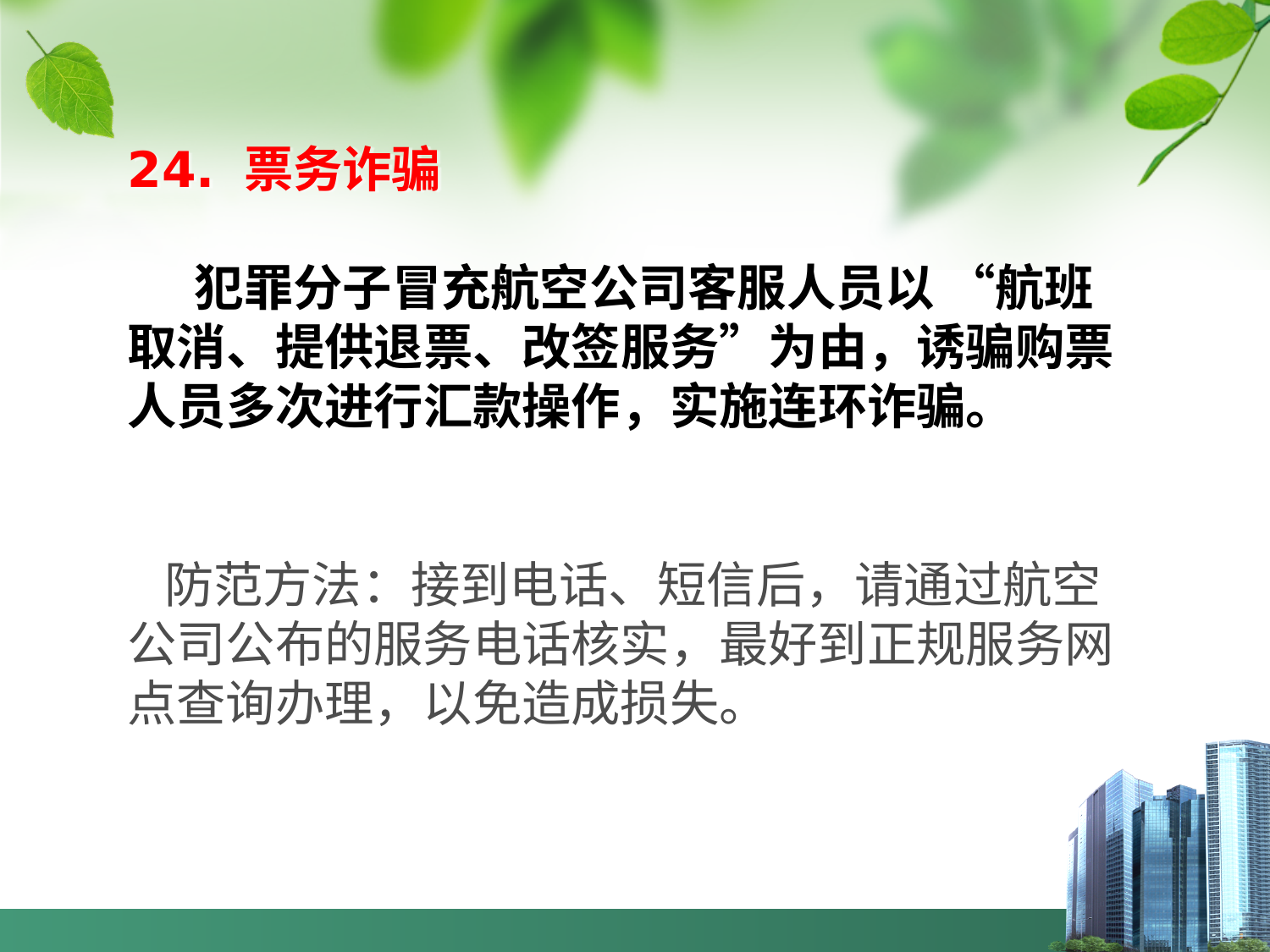

# 24. 票务诈骗 犯罪分子冒充航空公司客服人员以 “航班取消、提供退票、改签服务”为由，诱骗购票人员多次进行汇款操作，实施连环诈骗。
1
防范方法：接到电话、短信后，请通过航空公司公布的服务电话核实，最好到正规服务网点查询办理，以免造成损失。